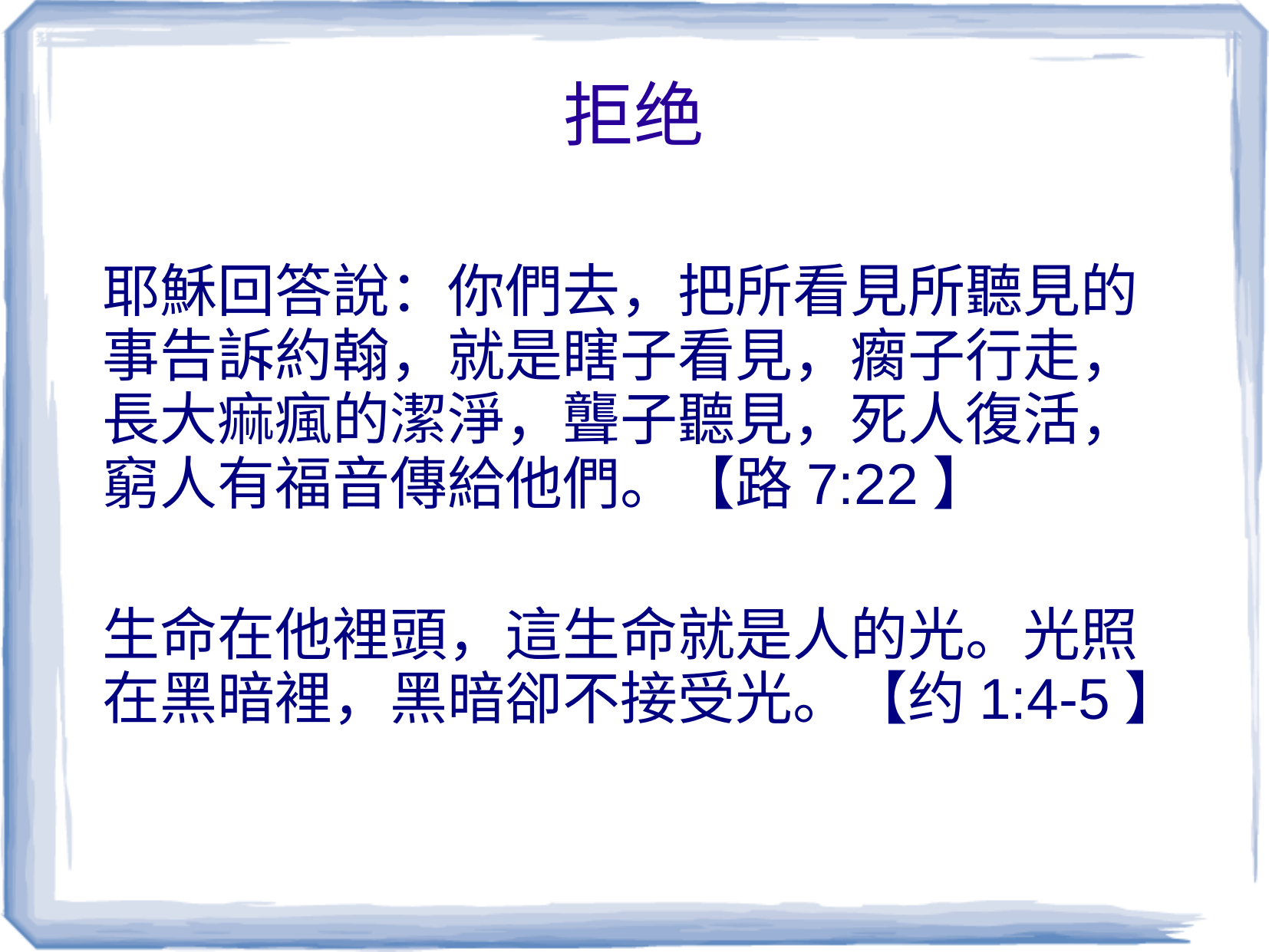

# 拒绝
耶穌回答說：你們去，把所看見所聽見的事告訴約翰，就是瞎子看見，瘸子行走，長大痲瘋的潔淨，聾子聽見，死人復活，窮人有福音傳給他們。【路7:22】

生命在他裡頭，這生命就是人的光。光照在黑暗裡，黑暗卻不接受光。【约1:4-5】